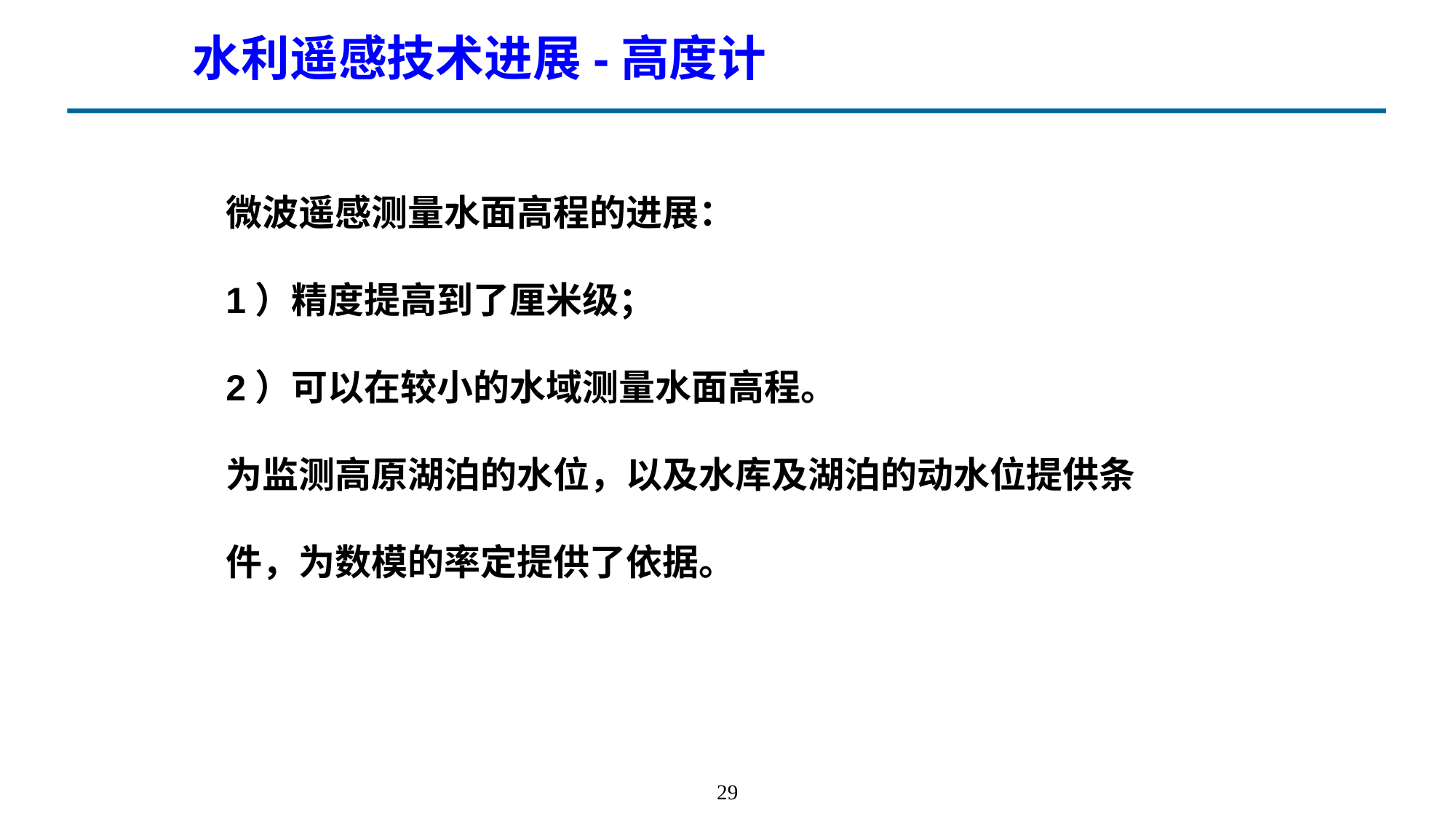

水利遥感技术进展-高度计
微波遥感测量水面高程的进展：

1）精度提高到了厘米级；

2）可以在较小的水域测量水面高程。

为监测高原湖泊的水位，以及水库及湖泊的动水位提供条

件，为数模的率定提供了依据。

29